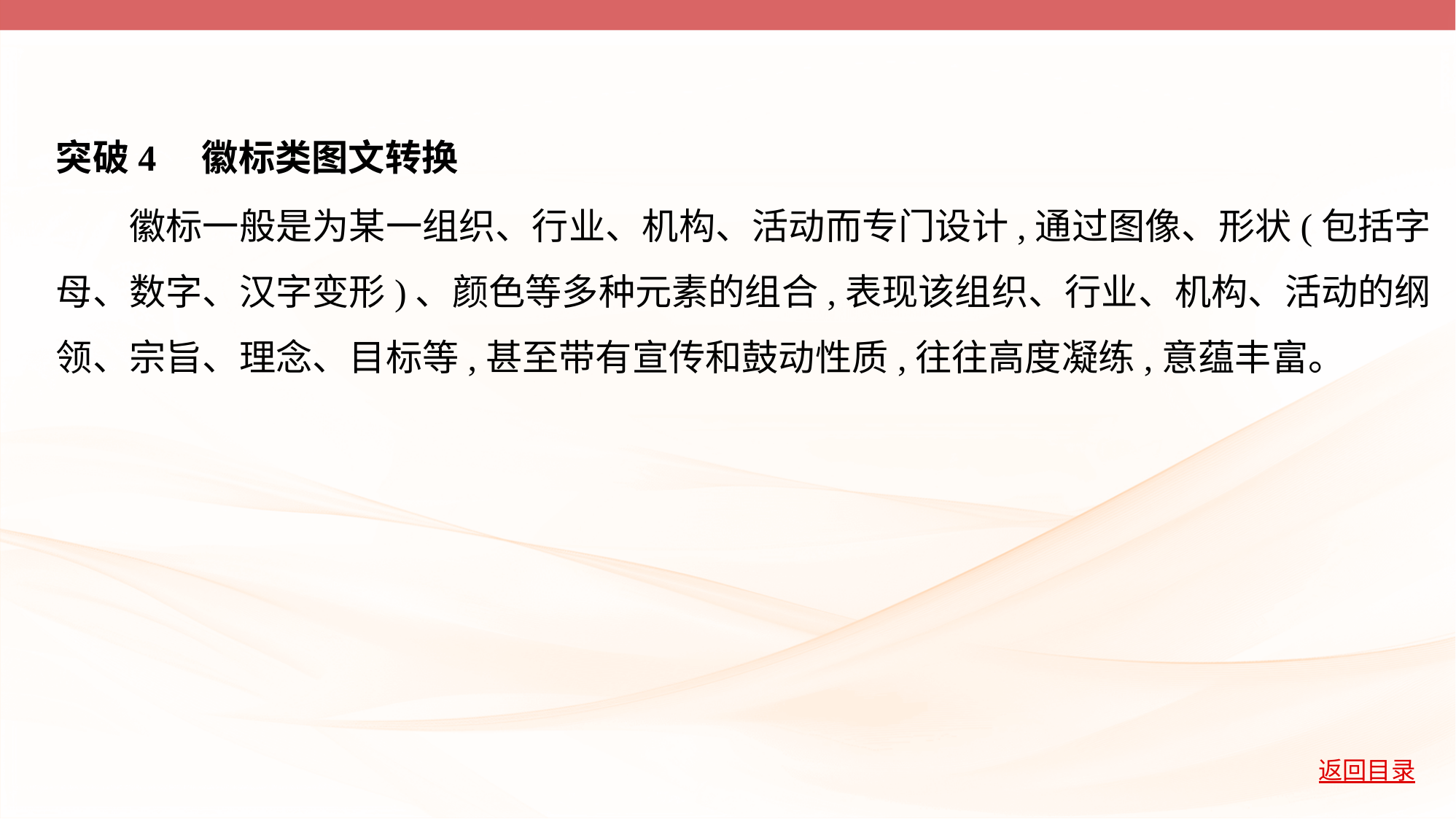

突破4　徽标类图文转换
　　徽标一般是为某一组织、行业、机构、活动而专门设计,通过图像、形状(包括字
母、数字、汉字变形)、颜色等多种元素的组合,表现该组织、行业、机构、活动的纲
领、宗旨、理念、目标等,甚至带有宣传和鼓动性质,往往高度凝练,意蕴丰富。